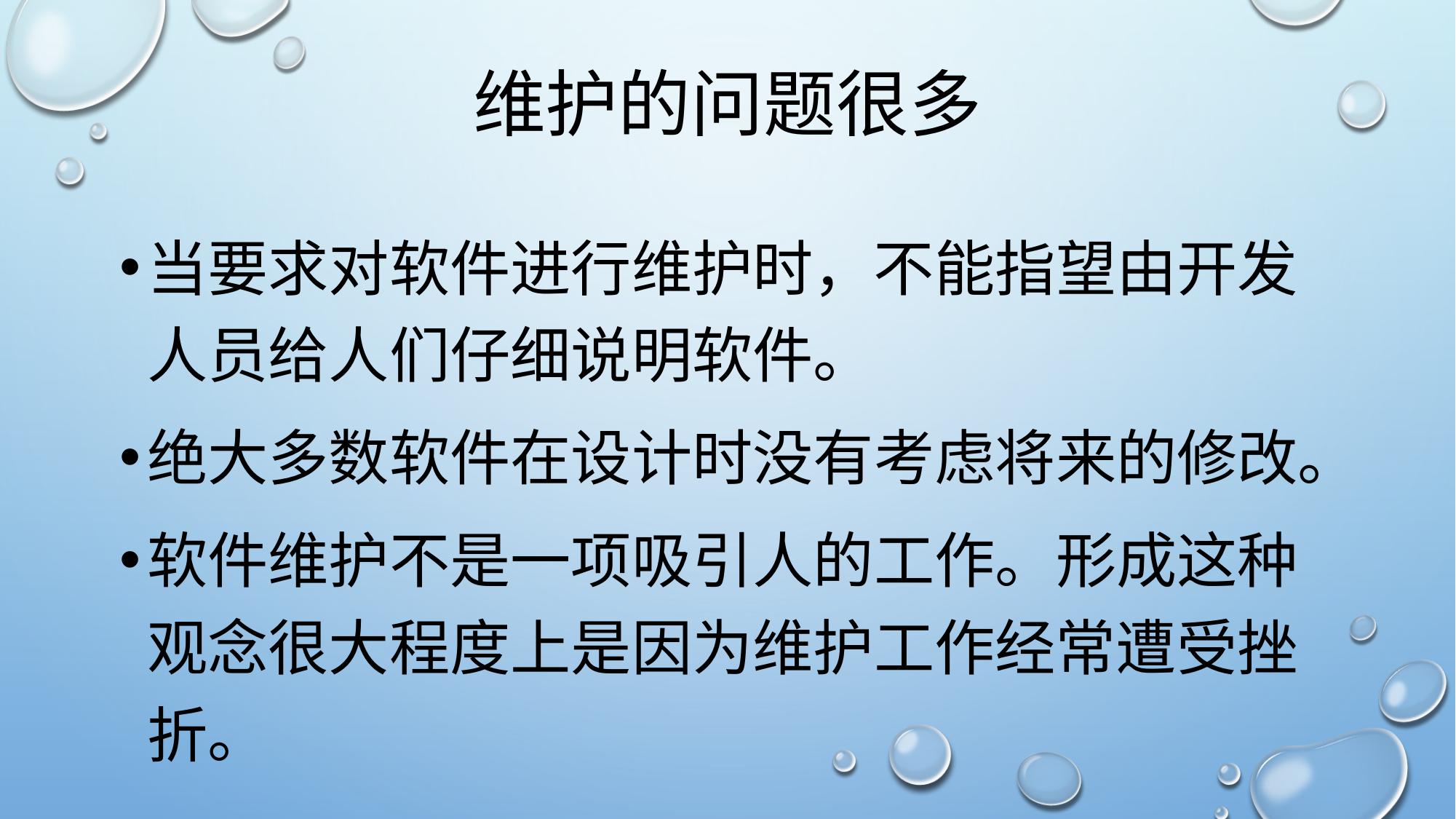

# 维护的问题很多
当要求对软件进行维护时，不能指望由开发人员给人们仔细说明软件。
绝大多数软件在设计时没有考虑将来的修改。
软件维护不是一项吸引人的工作。形成这种观念很大程度上是因为维护工作经常遭受挫折。